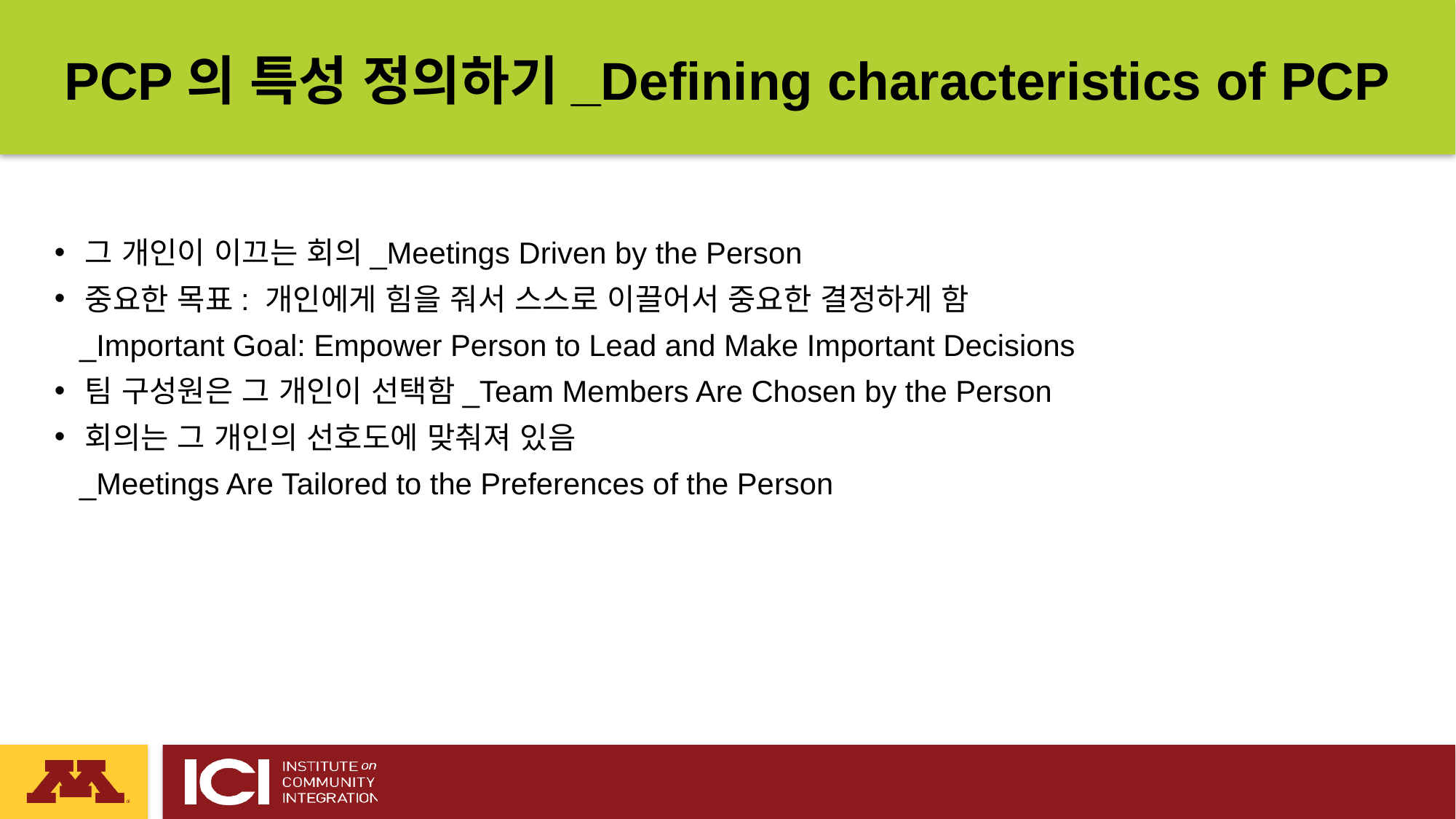

PCP의 특성 정의하기_Defining characteristics of PCP
그 개인이 이끄는 회의_Meetings Driven by the Person
중요한 목표: 개인에게 힘을 줘서 스스로 이끌어서 중요한 결정하게 함
   _Important Goal: Empower Person to Lead and Make Important Decisions
팀 구성원은 그 개인이 선택함_Team Members Are Chosen by the Person
회의는 그 개인의 선호도에 맞춰져 있음
   _Meetings Are Tailored to the Preferences of the Person